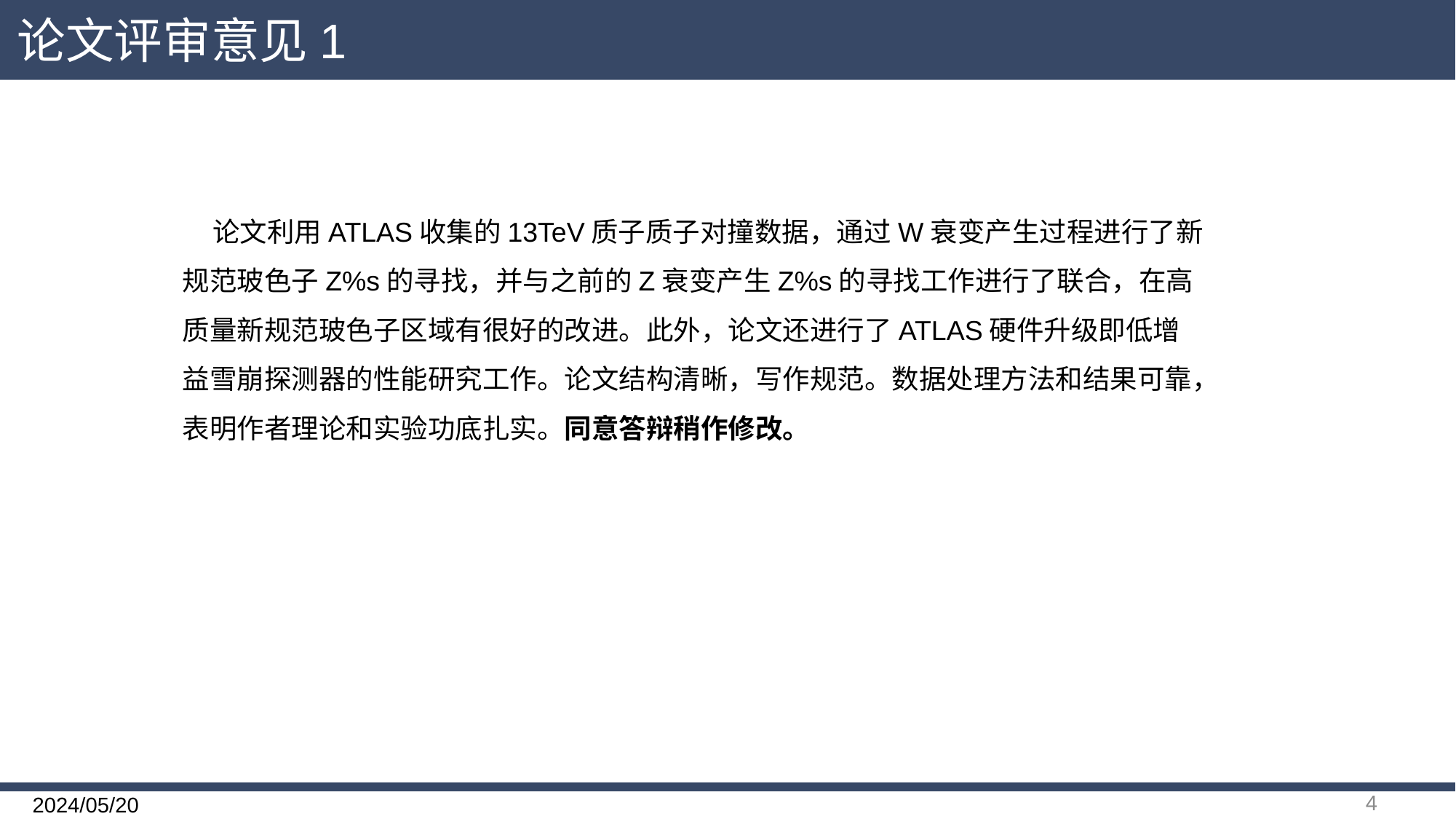

论文评审意见1
论文利用ATLAS收集的13TeV质子质子对撞数据，通过W衰变产生过程进行了新规范玻色子Z%s的寻找，并与之前的Z衰变产生Z%s的寻找工作进行了联合，在高质量新规范玻色子区域有很好的改进。此外，论文还进行了ATLAS硬件升级即低增益雪崩探测器的性能研究工作。论文结构清晰，写作规范。数据处理方法和结果可靠，表明作者理论和实验功底扎实。同意答辩稍作修改。

4
2024/05/20